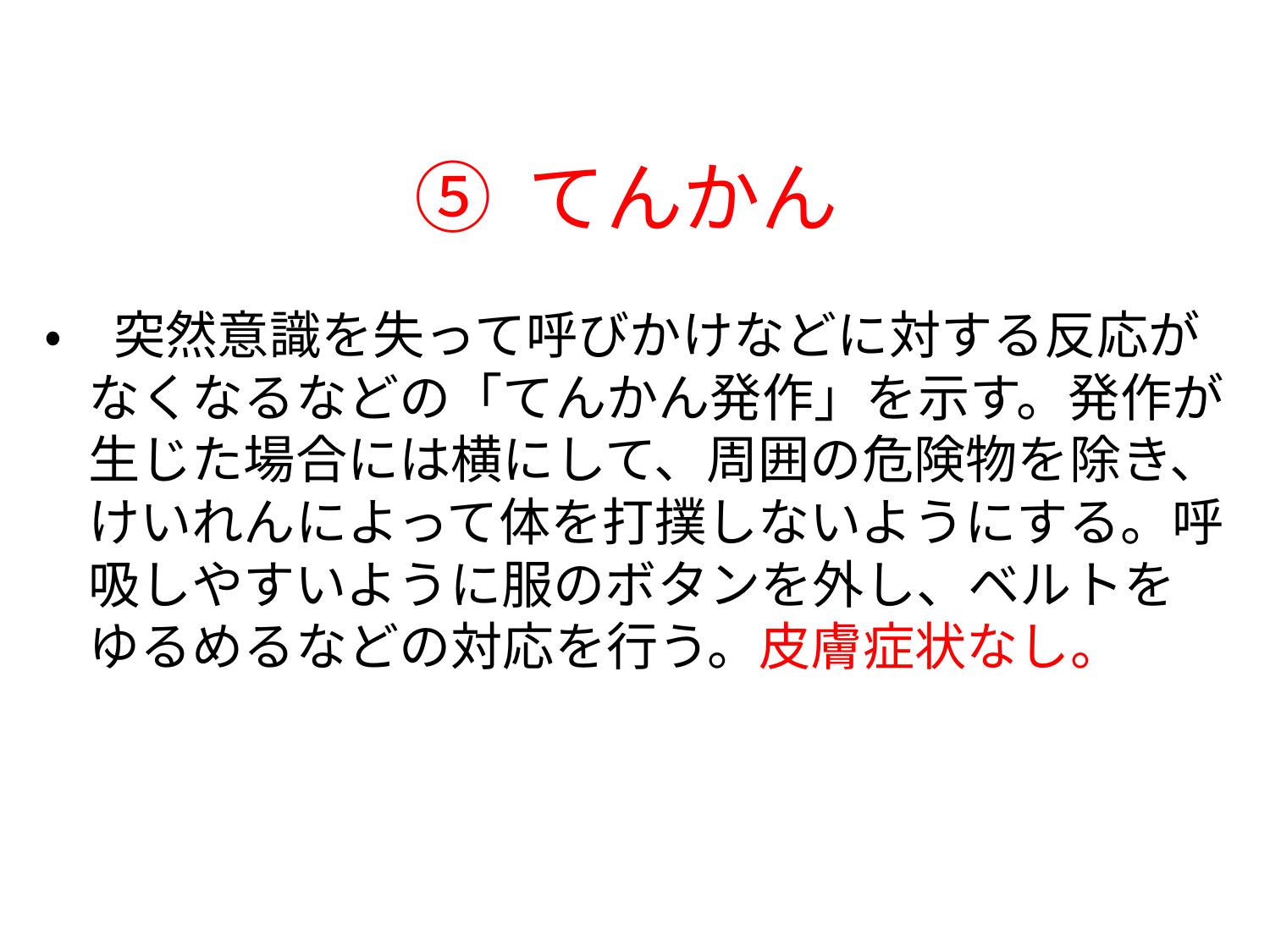

# ⑤ てんかん
・　突然意識を失って呼びかけなどに対する反応がなくなるなどの「てんかん発作」を示す。発作が生じた場合には横にして、周囲の危険物を除き、けいれんによって体を打撲しないようにする。呼吸しやすいように服のボタンを外し、ベルトをゆるめるなどの対応を行う。皮膚症状なし。